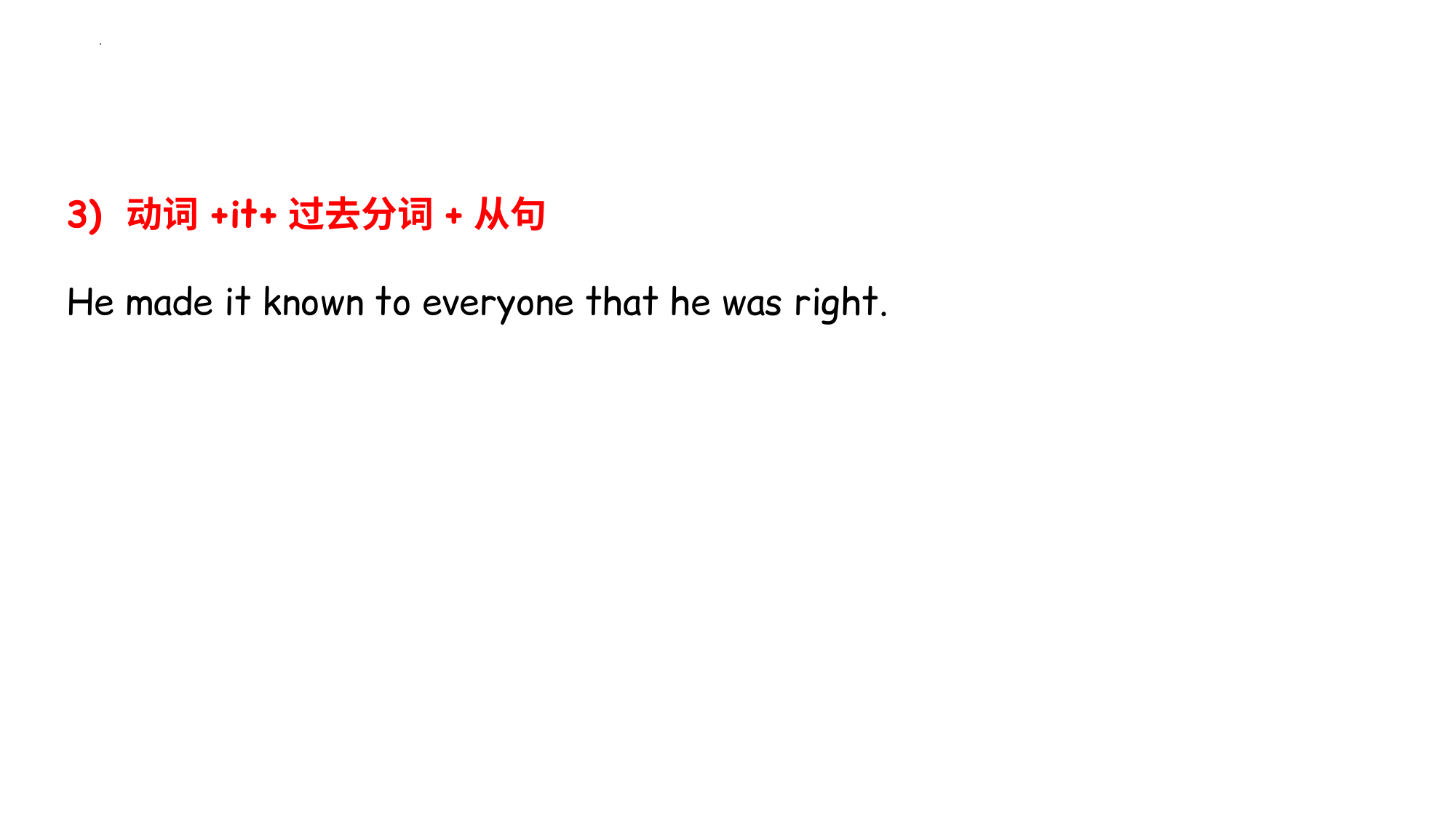

3) 动词+it+过去分词+从句

He made it known to everyone that he was right.